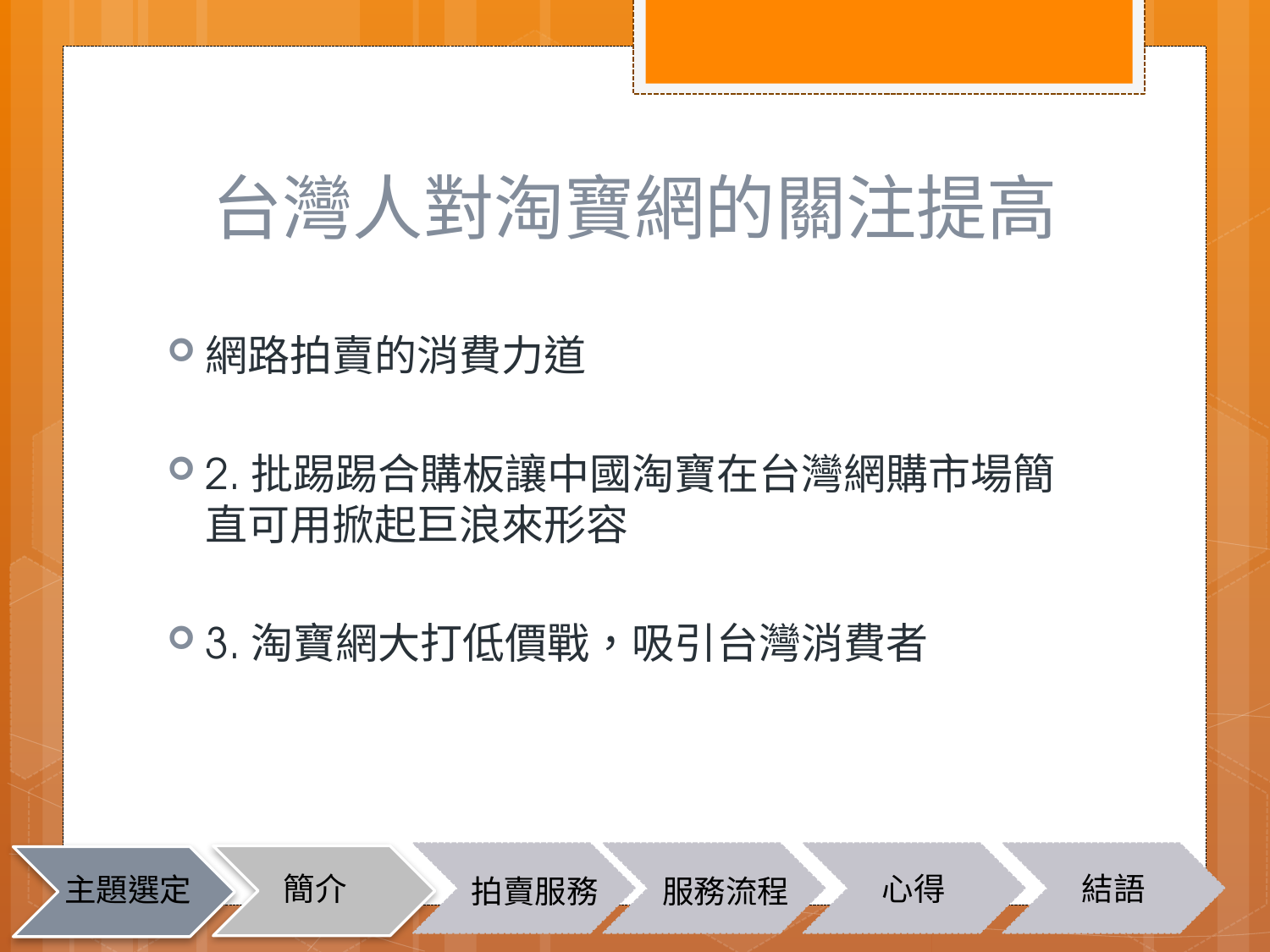

# 台灣人對淘寶網的關注提高
網路拍賣的消費力道

2.批踢踢合購板讓中國淘寶在台灣網購市場簡直可用掀起巨浪來形容

3.淘寶網大打低價戰，吸引台灣消費者

簡介
心得
結語
主題選定

服務流程
拍賣服務